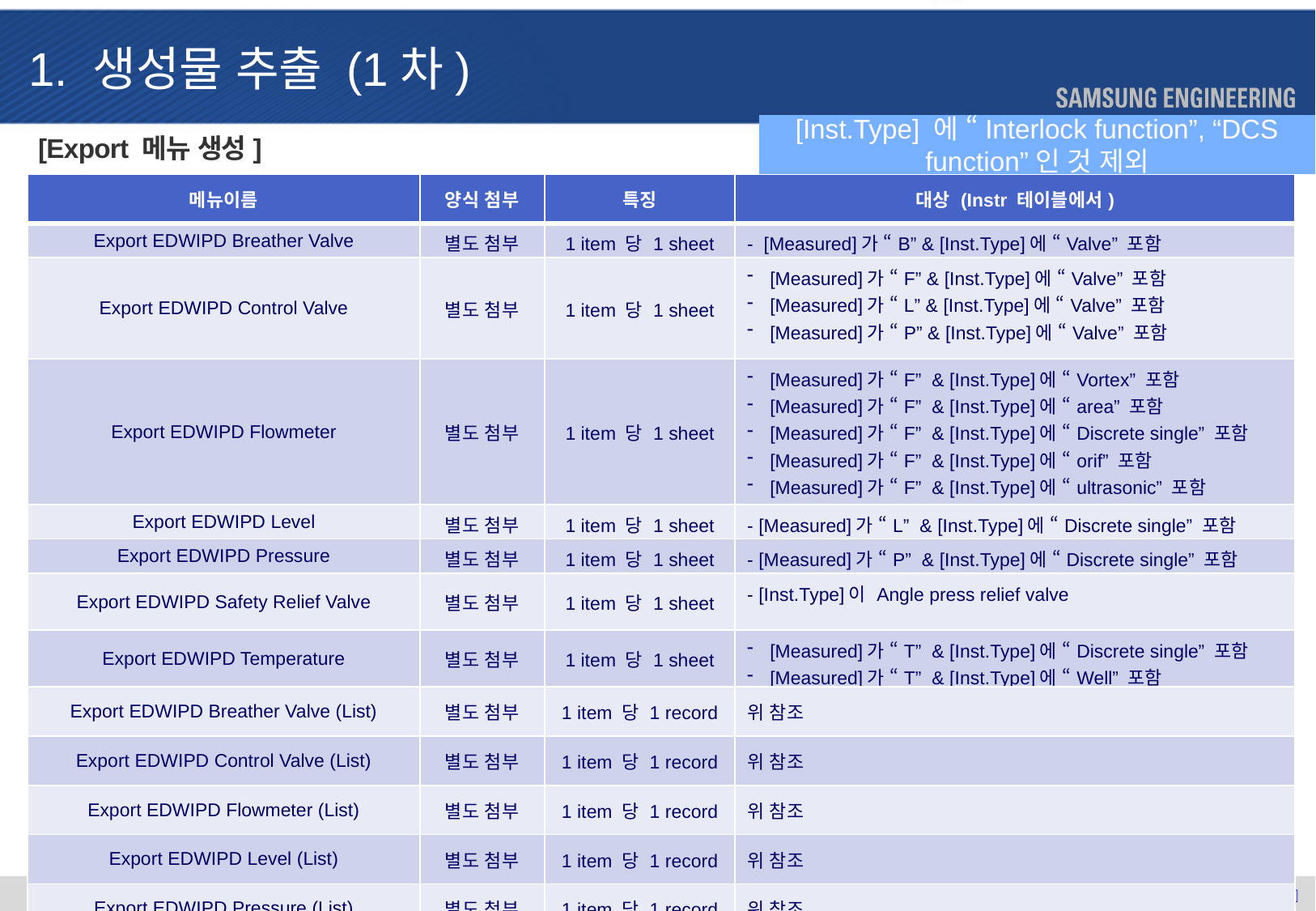

1. 생성물 추출 (1차)
[Inst.Type] 에 “Interlock function”, “DCS function”인 것 제외
[Export 메뉴 생성]
| 메뉴이름 | 양식 첨부 | 특징 | 대상 (Instr 테이블에서) |
| --- | --- | --- | --- |
| Export EDWIPD Breather Valve | 별도 첨부 | 1 item 당 1 sheet | - [Measured]가 “B” & [Inst.Type]에 “Valve” 포함 |
| Export EDWIPD Control Valve | 별도 첨부 | 1 item 당 1 sheet | [Measured]가 “F” & [Inst.Type]에 “Valve” 포함 [Measured]가 “L” & [Inst.Type]에 “Valve” 포함 [Measured]가 “P” & [Inst.Type]에 “Valve” 포함 |
| Export EDWIPD Flowmeter | 별도 첨부 | 1 item 당 1 sheet | [Measured]가 “F” & [Inst.Type]에 “Vortex” 포함 [Measured]가 “F” & [Inst.Type]에 “area” 포함 [Measured]가 “F” & [Inst.Type]에 “Discrete single” 포함 [Measured]가 “F” & [Inst.Type]에 “orif” 포함 [Measured]가 “F” & [Inst.Type]에 “ultrasonic” 포함 [Measured]가 “R” |
| Export EDWIPD Level | 별도 첨부 | 1 item 당 1 sheet | - [Measured]가 “L” & [Inst.Type]에 “Discrete single” 포함 |
| Export EDWIPD Pressure | 별도 첨부 | 1 item 당 1 sheet | - [Measured]가 “P” & [Inst.Type]에 “Discrete single” 포함 |
| Export EDWIPD Safety Relief Valve | 별도 첨부 | 1 item 당 1 sheet | - [Inst.Type]이 Angle press relief valve |
| Export EDWIPD Temperature | 별도 첨부 | 1 item 당 1 sheet | [Measured]가 “T” & [Inst.Type]에 “Discrete single” 포함 [Measured]가 “T” & [Inst.Type]에 “Well” 포함 |
| Export EDWIPD Breather Valve (List) | 별도 첨부 | 1 item 당 1 record | 위 참조 |
| Export EDWIPD Control Valve (List) | 별도 첨부 | 1 item 당 1 record | 위 참조 |
| Export EDWIPD Flowmeter (List) | 별도 첨부 | 1 item 당 1 record | 위 참조 |
| Export EDWIPD Level (List) | 별도 첨부 | 1 item 당 1 record | 위 참조 |
| Export EDWIPD Pressure (List) | 별도 첨부 | 1 item 당 1 record | 위 참조 |
| Export EDWIPD Safety Relief Valve (List) | 별도 첨부 | 1 item 당 1 record | 위 참조 |
| Export EDWIPD Temperature (List) | 별도 첨부 | 1 item 당 1 record | 위 참조 |